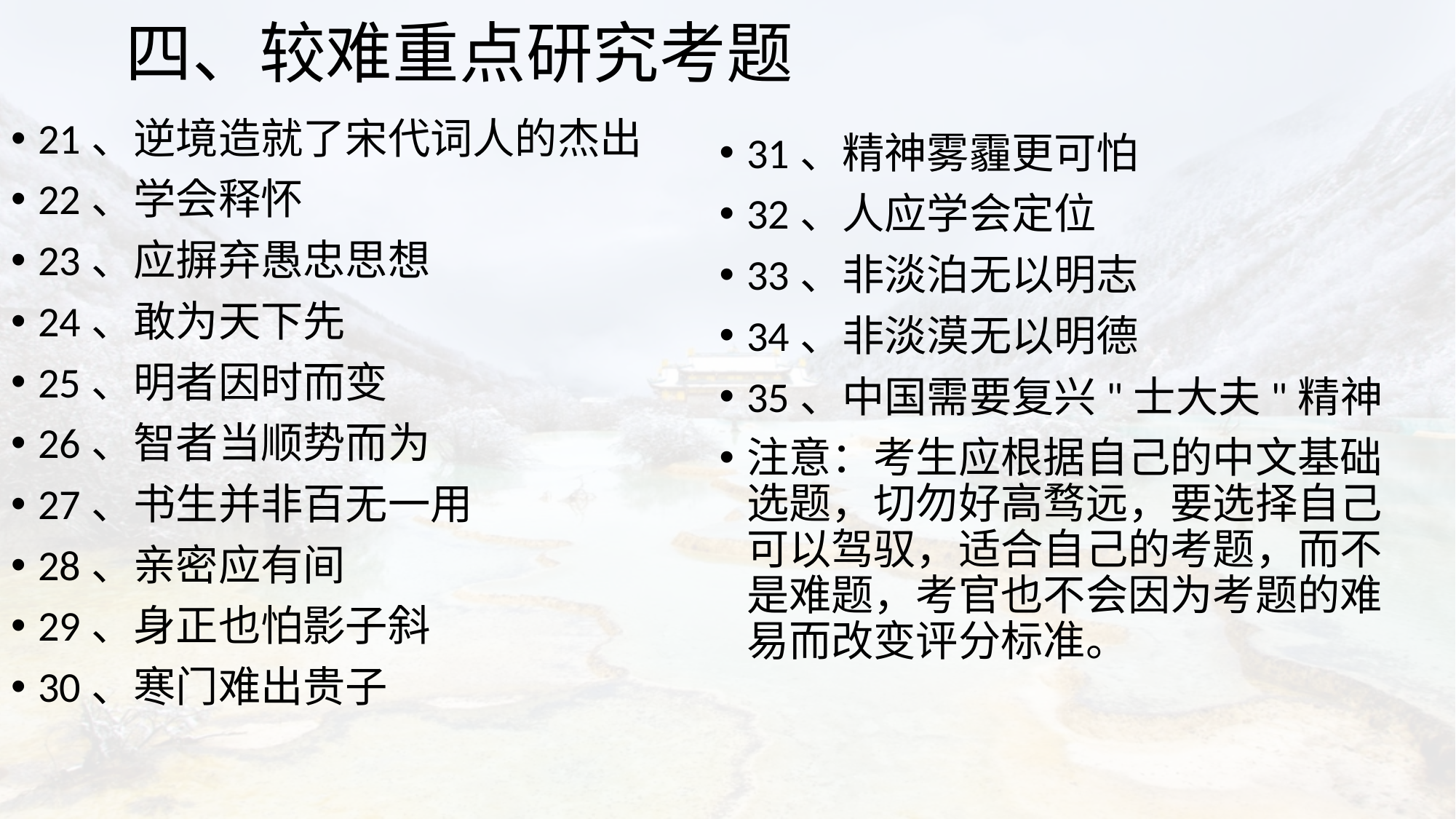

# 四、较难重点研究考题
21、逆境造就了宋代词人的杰出
22、学会释怀
23、应摒弃愚忠思想
24、敢为天下先
25、明者因时而变
26、智者当顺势而为
27、书生并非百无一用
28、亲密应有间
29、身正也怕影子斜
30、寒门难出贵子

31、精神雾霾更可怕
32、人应学会定位
33、非淡泊无以明志
34、非淡漠无以明德
35、中国需要复兴"士大夫"精神
注意：考生应根据自己的中文基础选题，切勿好高骛远，要选择自己可以驾驭，适合自己的考题，而不是难题，考官也不会因为考题的难易而改变评分标准。